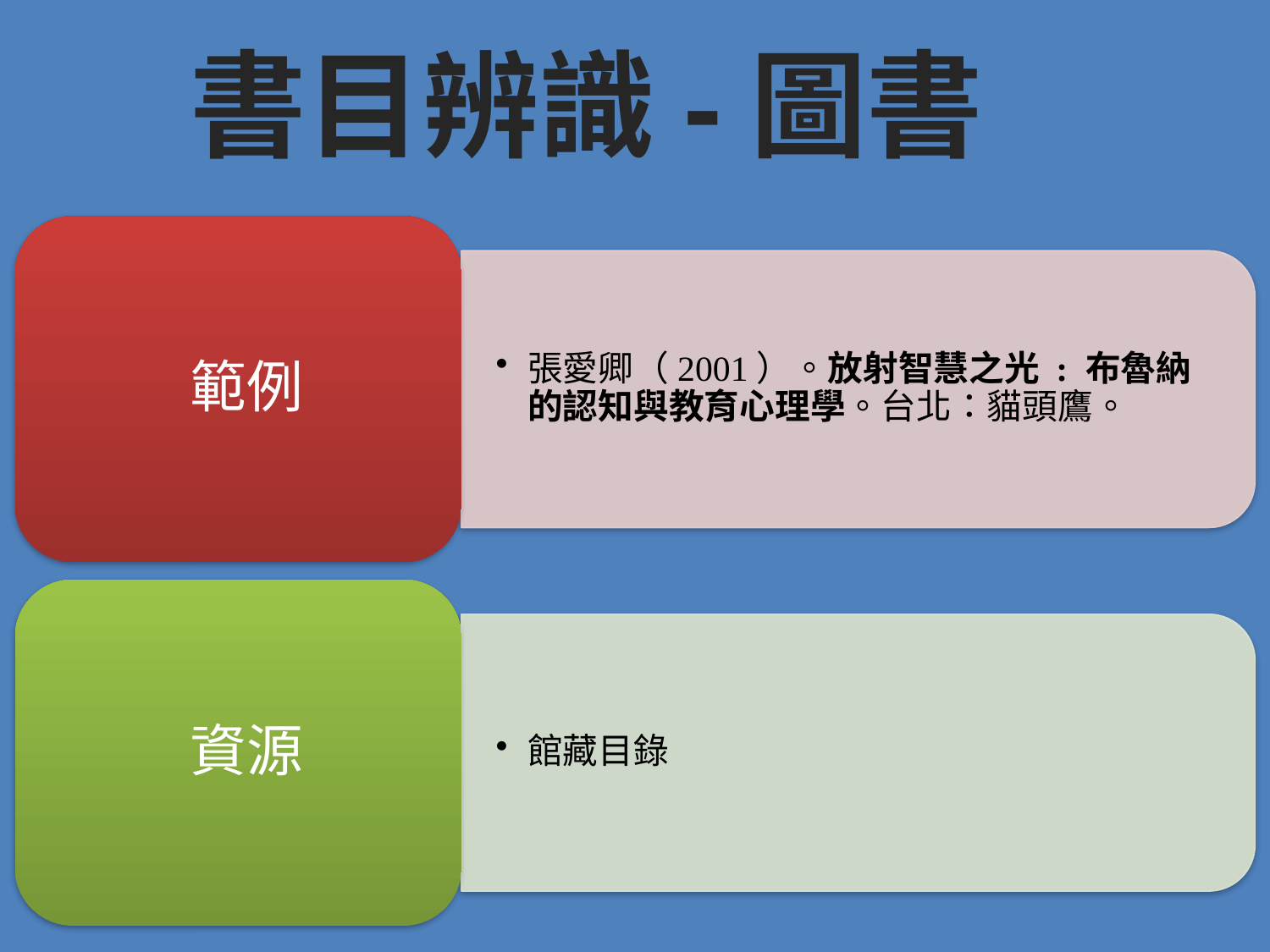

書目辨識-圖書
張愛卿（2001）。放射智慧之光 : 布魯納的認知與教育心理學。台北：貓頭鷹。
範例
館藏目錄
資源